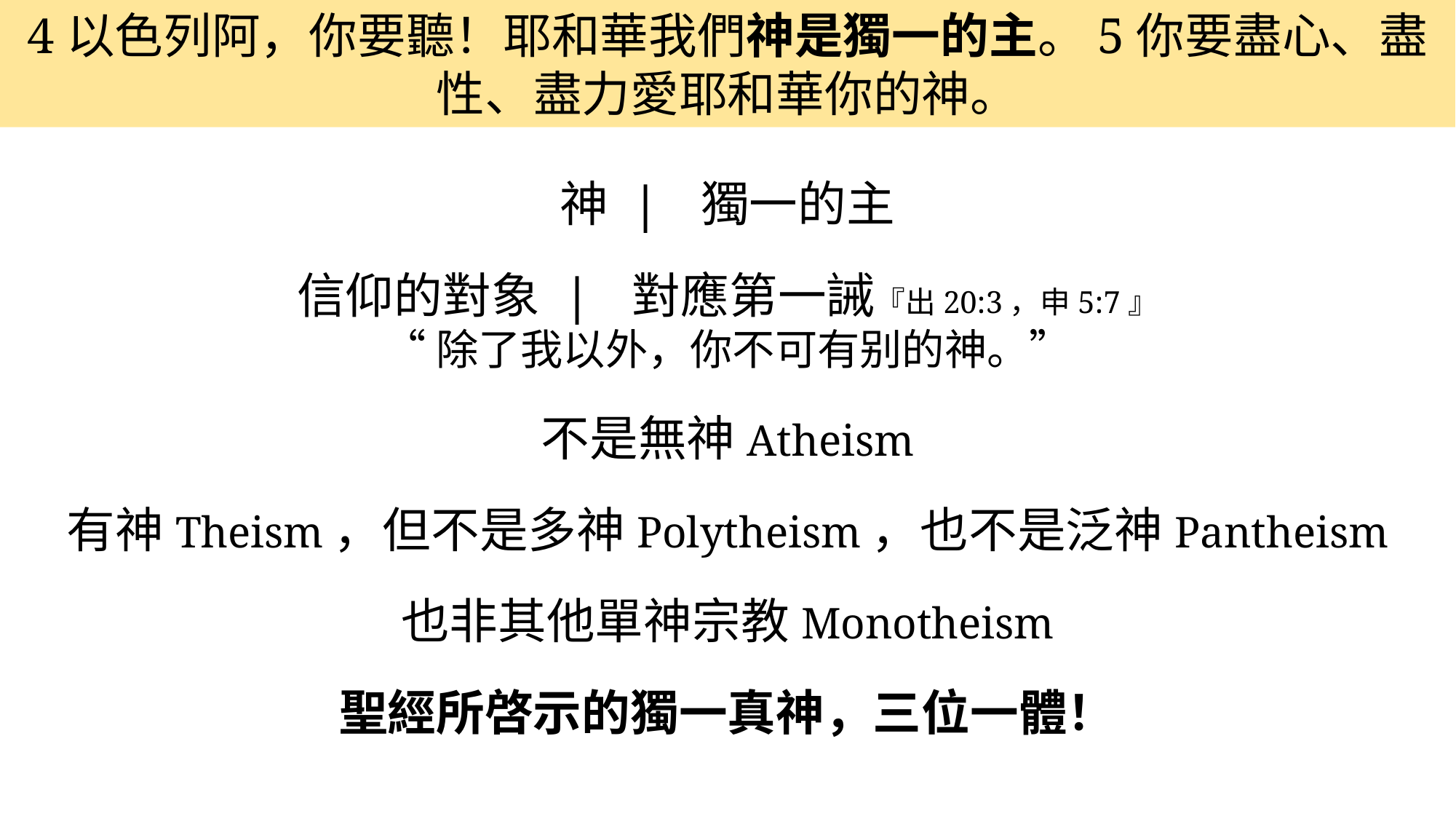

4以色列阿，你要聽！耶和華我們神是獨一的主。5你要盡心、盡性、盡力愛耶和華你的神。
神 | 獨一的主
信仰的對象 | 對應第一誡『出20:3，申5:7』
“除了我以外，你不可有别的神。”
不是無神Atheism
有神Theism，但不是多神Polytheism，也不是泛神Pantheism
也非其他單神宗教Monotheism
聖經所啓示的獨一真神，三位一體！